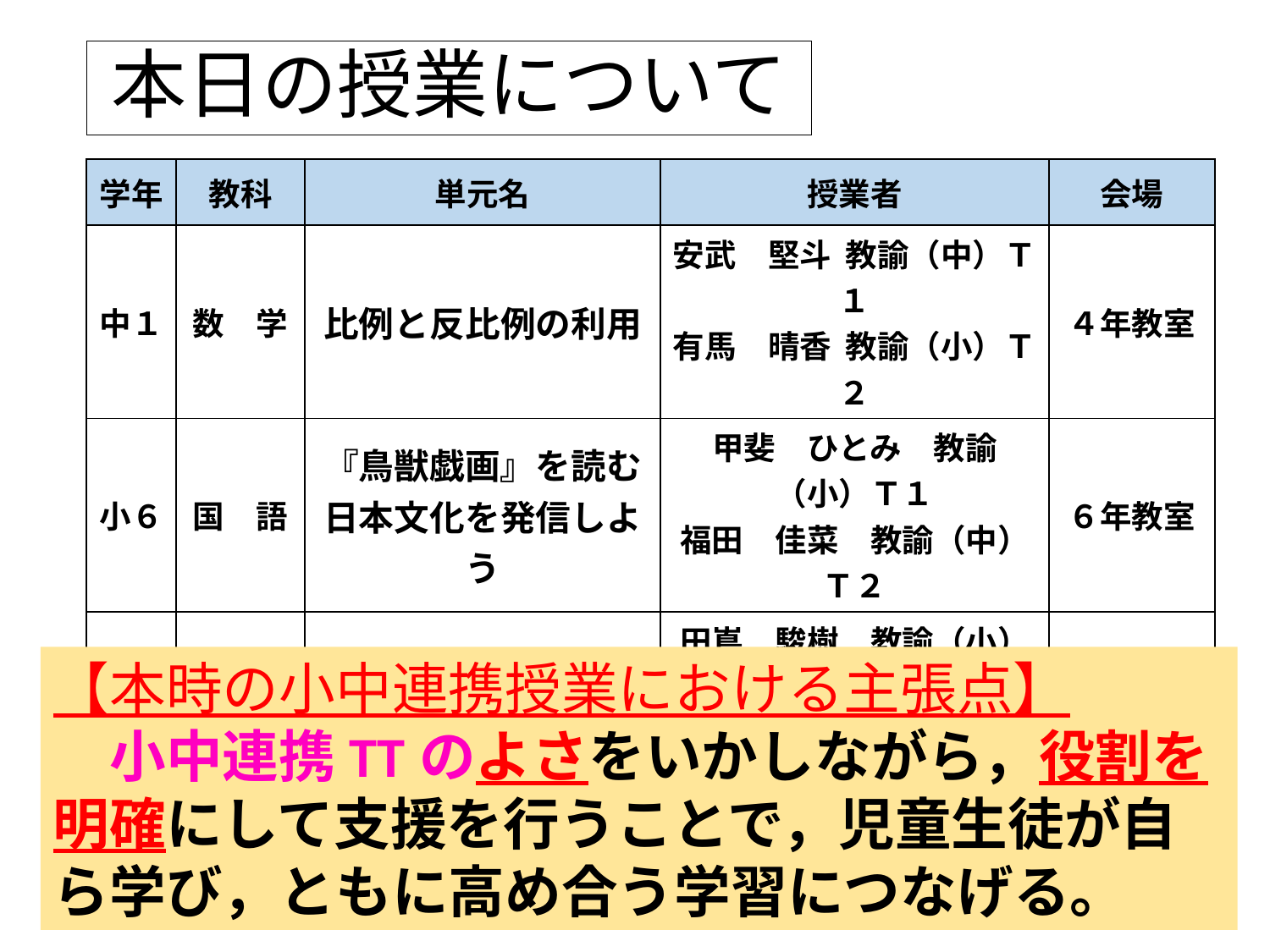

# 本日の授業について
| 学年 | 教科 | 単元名 | 授業者 | 会場 |
| --- | --- | --- | --- | --- |
| 中１ | 数　学 | 比例と反比例の利用 | 安武　堅斗 教諭（中）Ｔ１ 有馬　晴香 教諭（小）Ｔ２ | ４年教室 |
| 小６ | 国　語 | 『鳥獣戯画』を読む 日本文化を発信しよう | 甲斐　ひとみ　教諭（小）Ｔ１ 福田　佳菜　教諭（中）Ｔ２ | ６年教室 |
| 小５ | 外国語 | I want to go to Italy. | 田嶌　駿樹　教諭（小）Ｔ１ 西村　壮史　教諭（中）Ｔ２ | ５年教室 |
【本時の小中連携授業における主張点】
　小中連携TTのよさをいかしながら，役割を明確にして支援を行うことで，児童生徒が自ら学び，ともに高め合う学習につなげる。
31